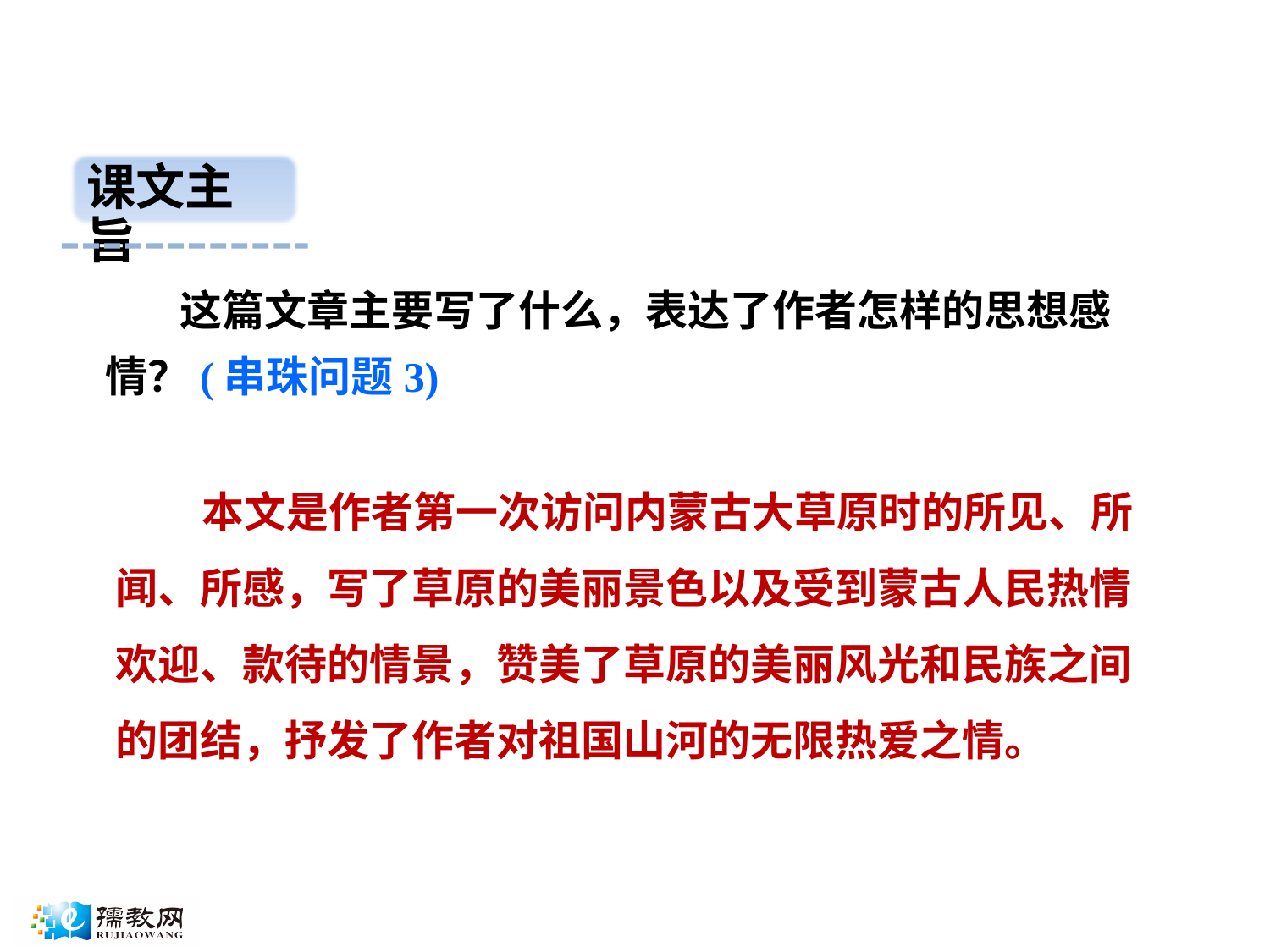

课文主旨

这篇文章主要写了什么，表达了作者怎样的思想感情？(串珠问题3)
本文是作者第一次访问内蒙古大草原时的所见、所闻、所感，写了草原的美丽景色以及受到蒙古人民热情欢迎、款待的情景，赞美了草原的美丽风光和民族之间的团结，抒发了作者对祖国山河的无限热爱之情。